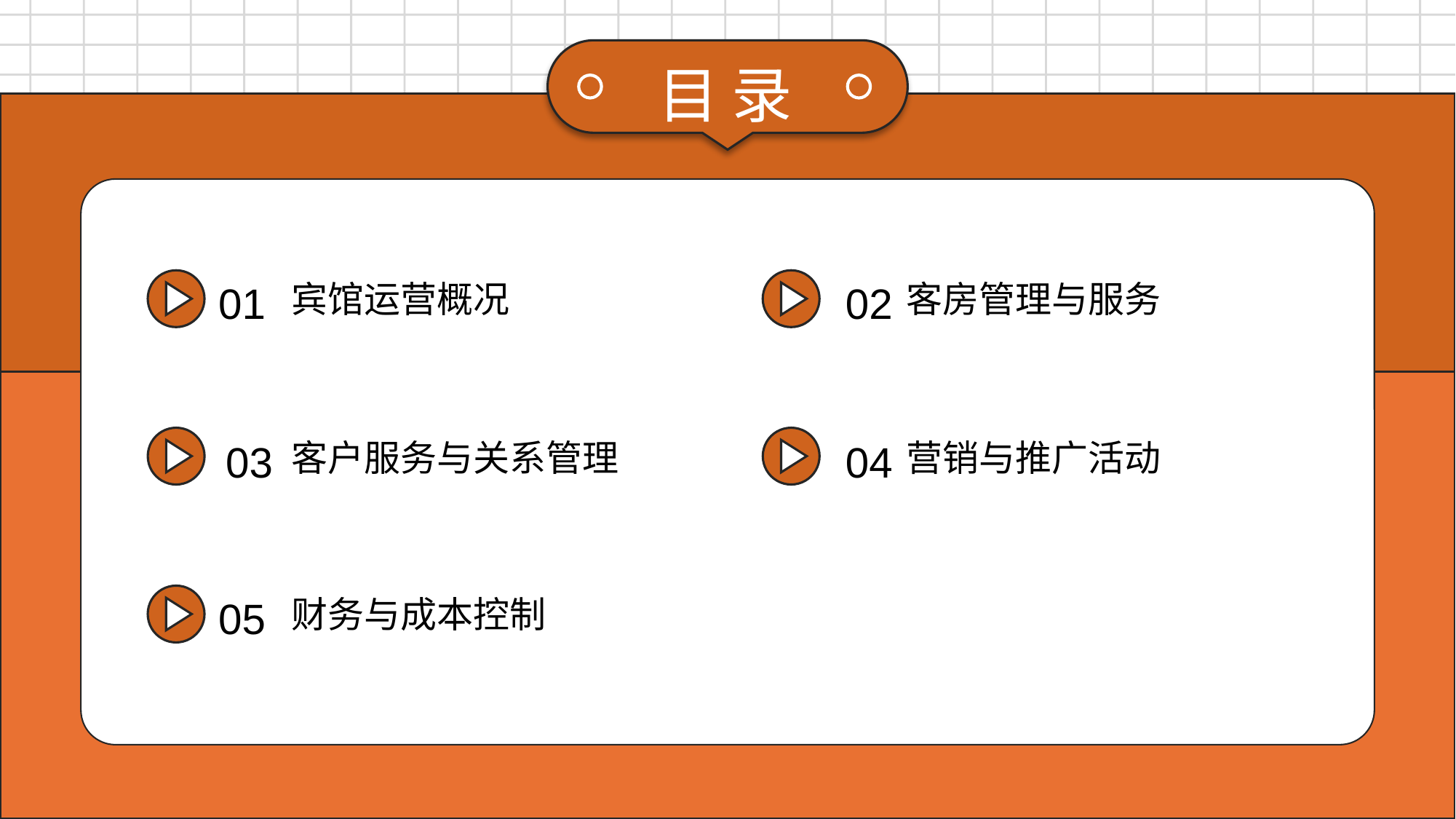

目 录

宾馆运营概况
客房管理与服务
01
02

03
04
客户服务与关系管理
营销与推广活动

财务与成本控制
05